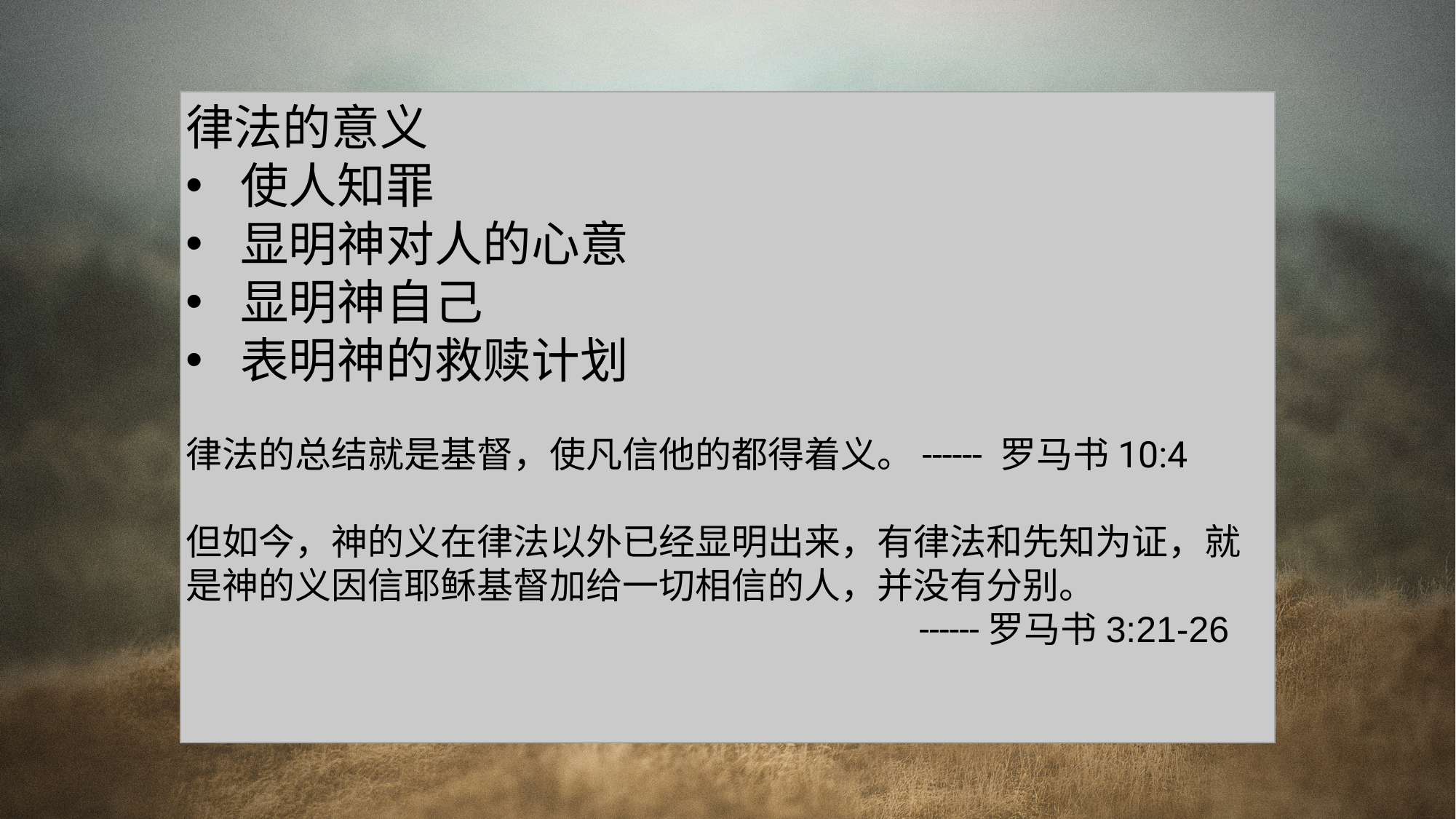

律法的意义
使人知罪
显明神对人的心意
显明神自己
表明神的救赎计划

律法的总结就是基督，使凡信他的都得着义。------ 罗马书10:4

但如今，神的义在律法以外已经显明出来，有律法和先知为证，就是神的义因信耶稣基督加给一切相信的人，并没有分别。
                                                                        ------罗马书3:21-26